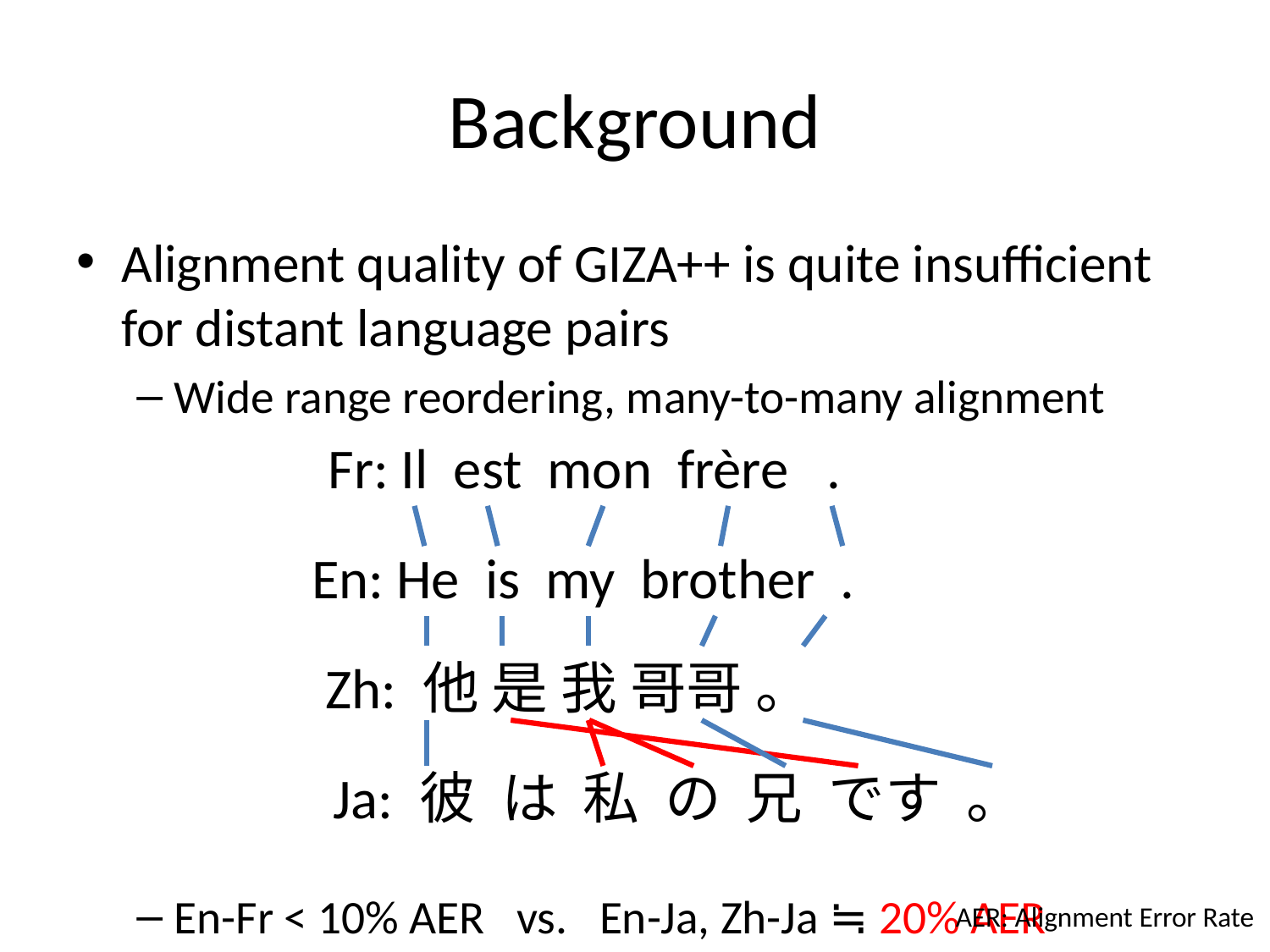

# Background
Alignment quality of GIZA++ is quite insufficient for distant language pairs
Wide range reordering, many-to-many alignment

En-Fr < 10% AER   vs.   En-Ja, Zh-Ja ≒ 20% AER
Fr: Il  est  mon  frère   .
En: He  is  my  brother  .
Zh: 他 是 我 哥哥 。
Ja: 彼  は  私  の  兄  です  。
AER: Alignment Error Rate